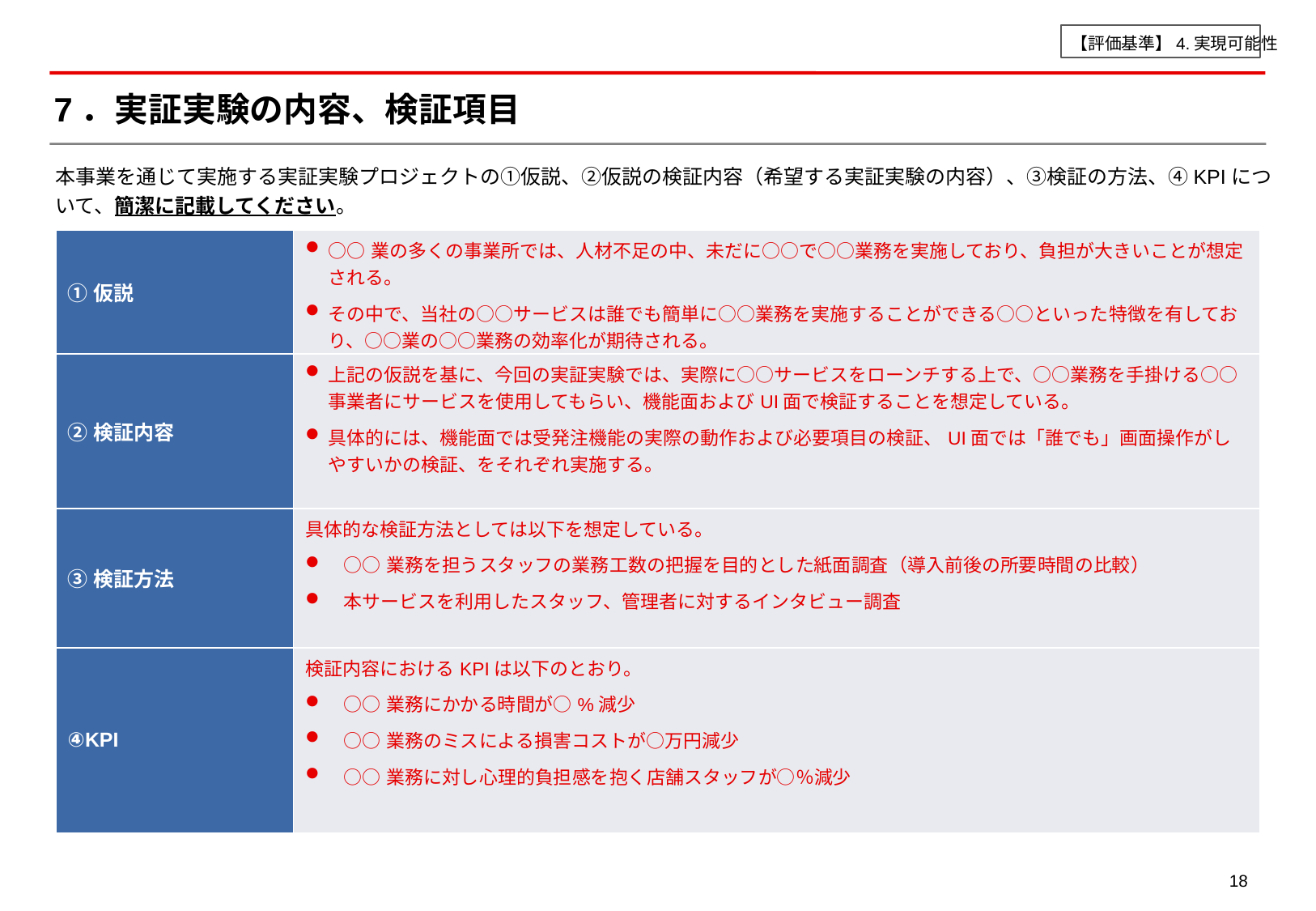

【評価基準】4.実現可能性
# 7．実証実験の内容、検証項目
本事業を通じて実施する実証実験プロジェクトの①仮説、②仮説の検証内容（希望する実証実験の内容）、③検証の方法、④KPIについて、簡潔に記載してください。
| ①仮説 | ○○業の多くの事業所では、人材不足の中、未だに○○で○○業務を実施しており、負担が大きいことが想定される。 その中で、当社の○○サービスは誰でも簡単に○○業務を実施することができる○○といった特徴を有しており、○○業の○○業務の効率化が期待される。 |
| --- | --- |
| ②検証内容 | 上記の仮説を基に、今回の実証実験では、実際に○○サービスをローンチする上で、○○業務を手掛ける○○事業者にサービスを使用してもらい、機能面およびUI面で検証することを想定している。 具体的には、機能面では受発注機能の実際の動作および必要項目の検証、UI面では「誰でも」画面操作がしやすいかの検証、をそれぞれ実施する。 |
| ③検証方法 | 具体的な検証方法としては以下を想定している。 ○○業務を担うスタッフの業務工数の把握を目的とした紙面調査（導入前後の所要時間の比較） 本サービスを利用したスタッフ、管理者に対するインタビュー調査 |
| ④KPI | 検証内容におけるKPIは以下のとおり。 ○○業務にかかる時間が○%減少 ○○業務のミスによる損害コストが○万円減少 ○○業務に対し心理的負担感を抱く店舗スタッフが○％減少 |